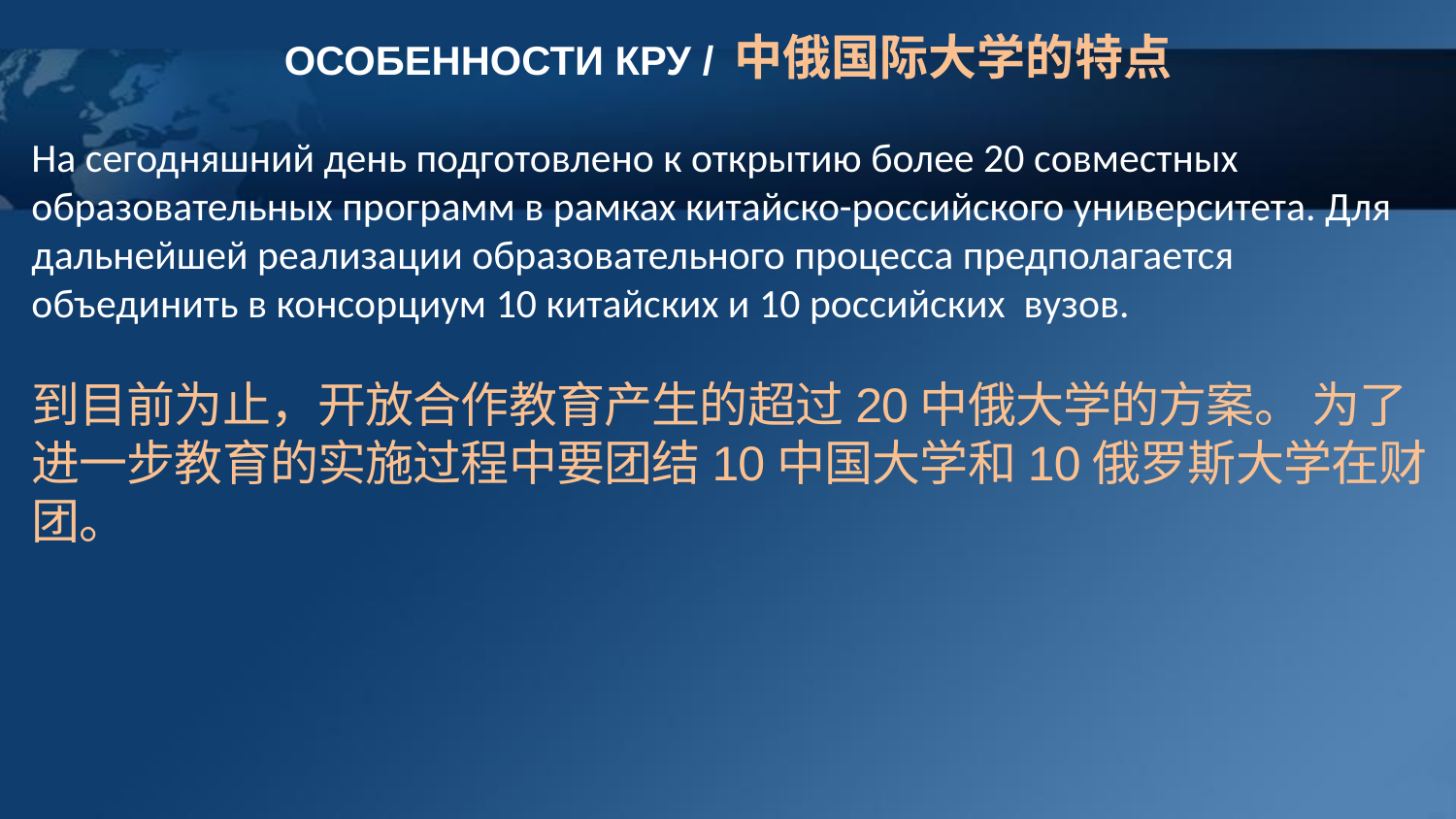

ОСОБЕННОСТИ КРУ / 中俄国际大学的特点

На сегодняшний день подготовлено к открытию более 20 совместных образовательных программ в рамках китайско-российского университета. Для дальнейшей реализации образовательного процесса предполагается объединить в консорциум 10 китайских и 10 российских  вузов.

到目前为止，开放合作教育产生的超过20中俄大学的方案。 为了进一步教育的实施过程中要团结10中国大学和10俄罗斯大学在财团。